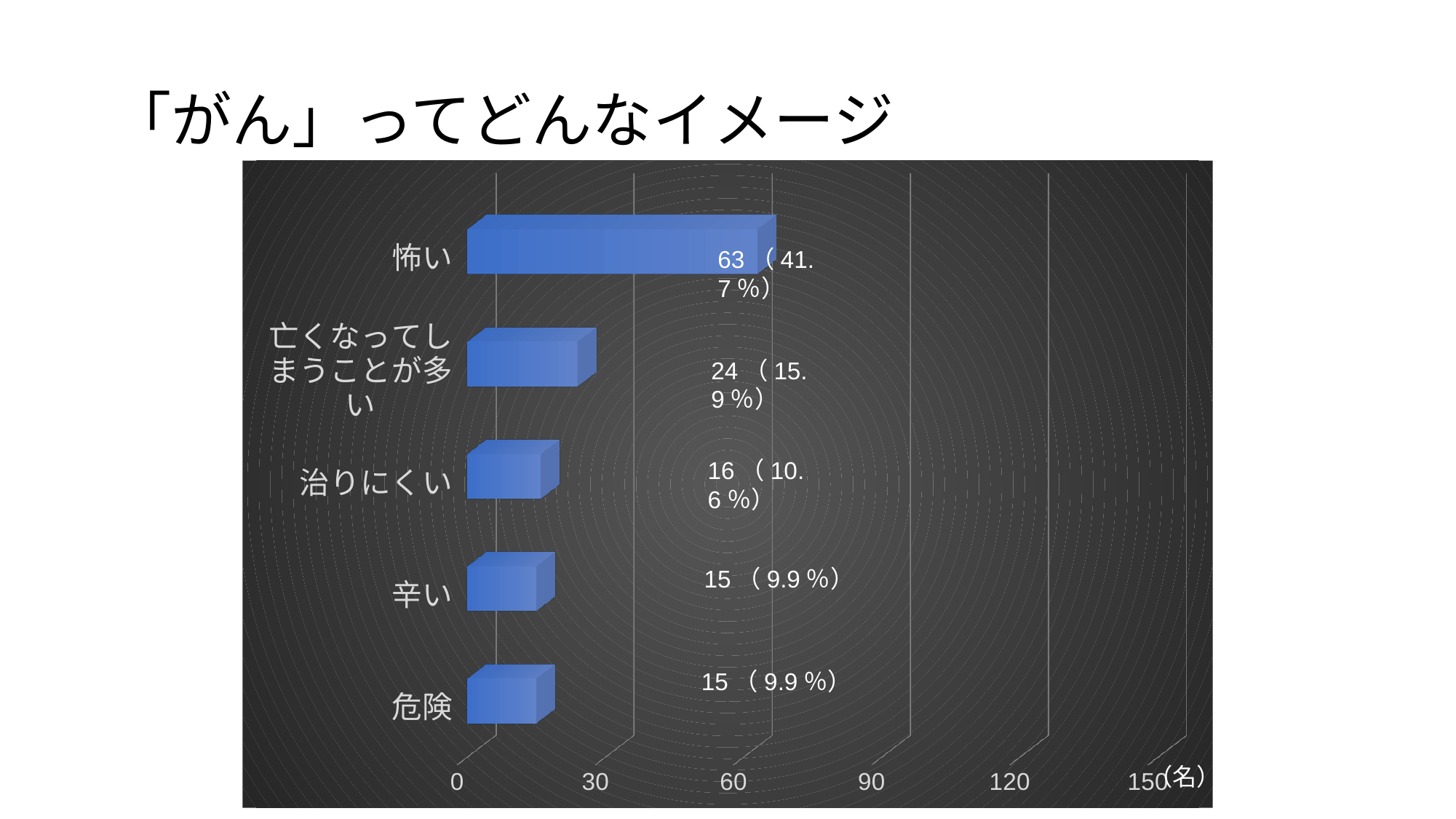

# 「がん」ってどんなイメージ

[unsupported chart]

63（41.7％）
24（15.9％）
16（10.6％）
15（9.9％）
15（9.9％）
（名）